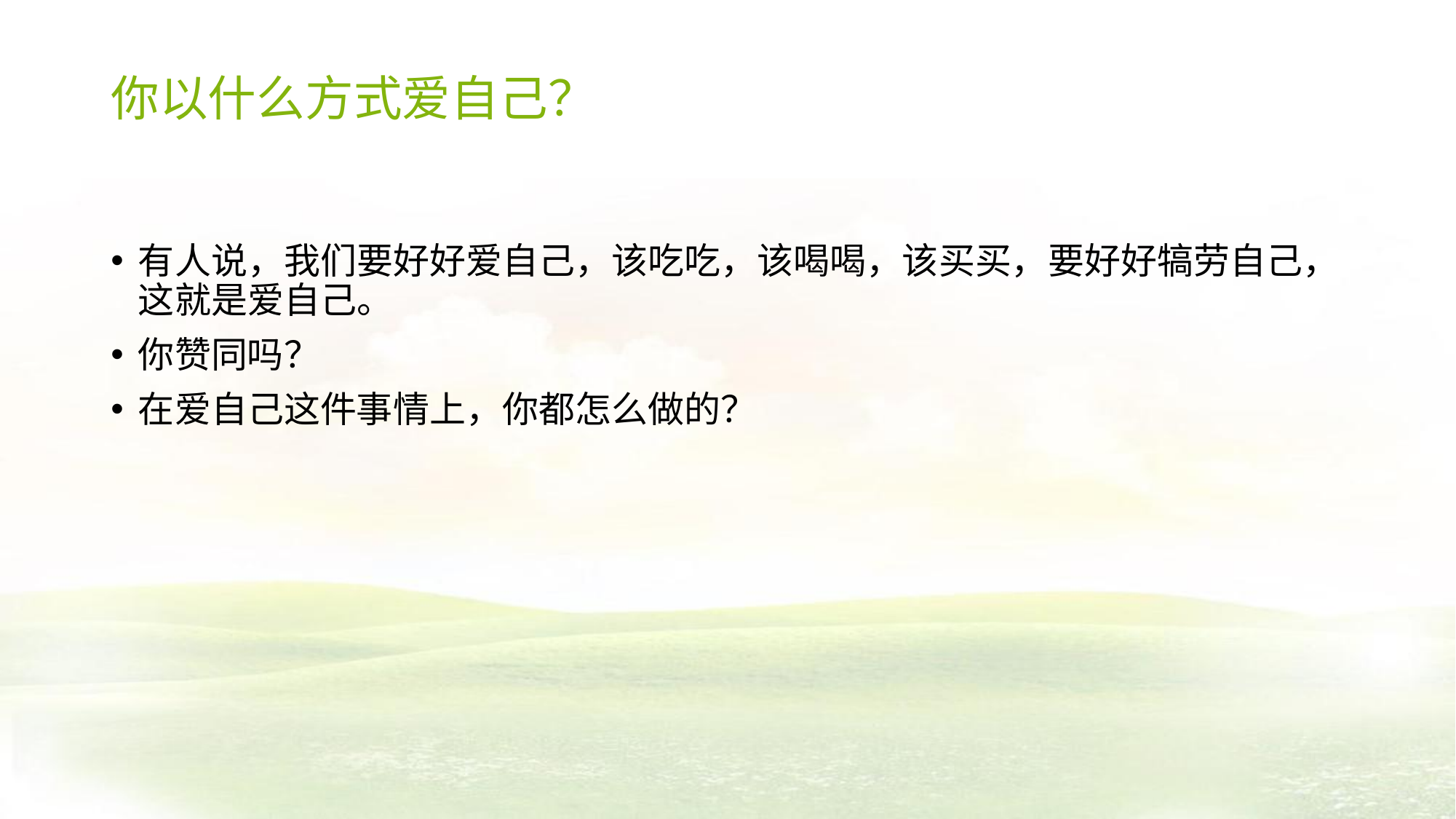

# 你以什么方式爱自己？

有人说，我们要好好爱自己，该吃吃，该喝喝，该买买，要好好犒劳自己，这就是爱自己。
你赞同吗？
在爱自己这件事情上，你都怎么做的？